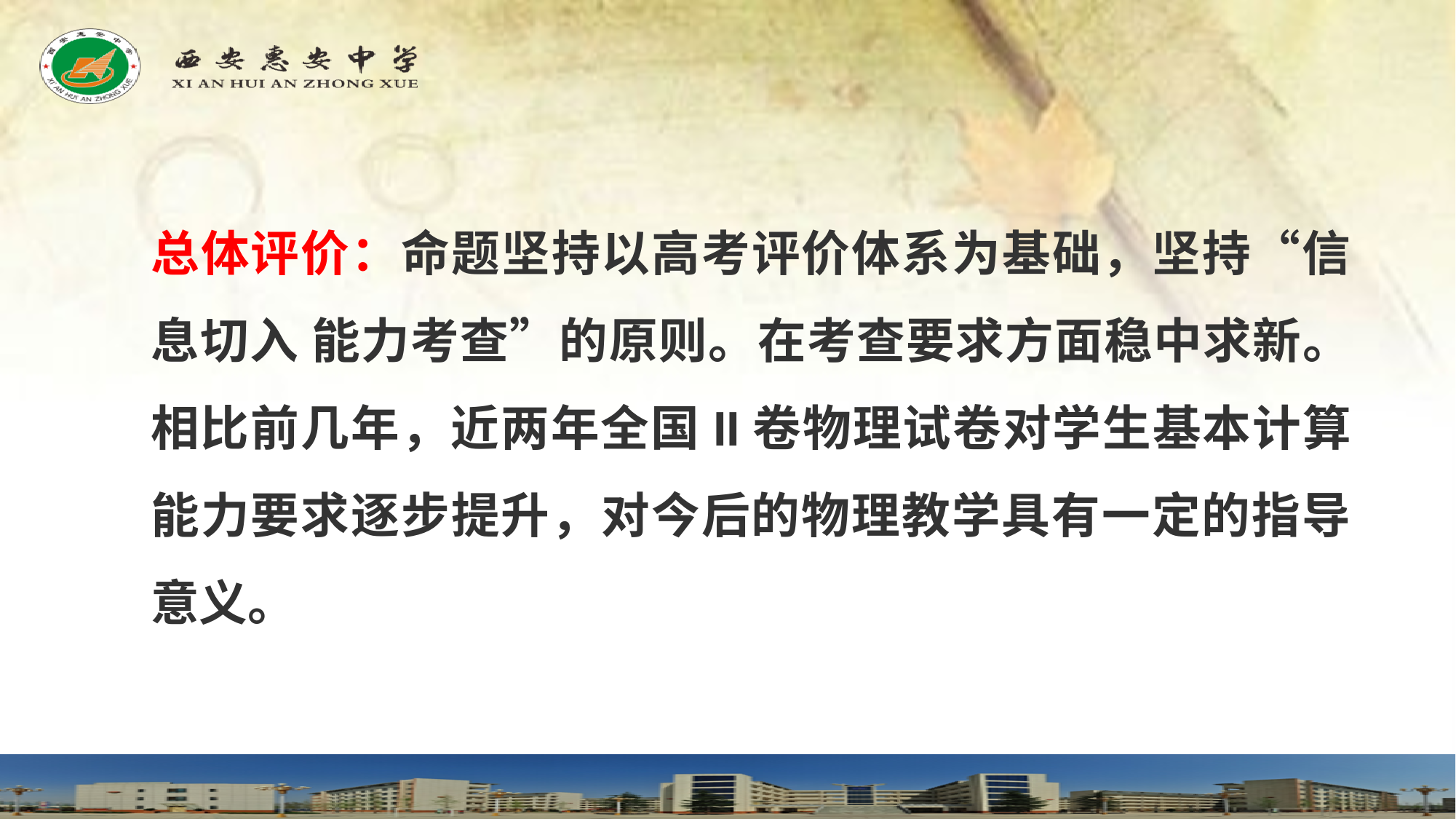

总体评价：命题坚持以高考评价体系为基础，坚持“信息切入 能力考查”的原则。在考查要求方面稳中求新。相比前几年，近两年全国II卷物理试卷对学生基本计算能力要求逐步提升，对今后的物理教学具有一定的指导意义。